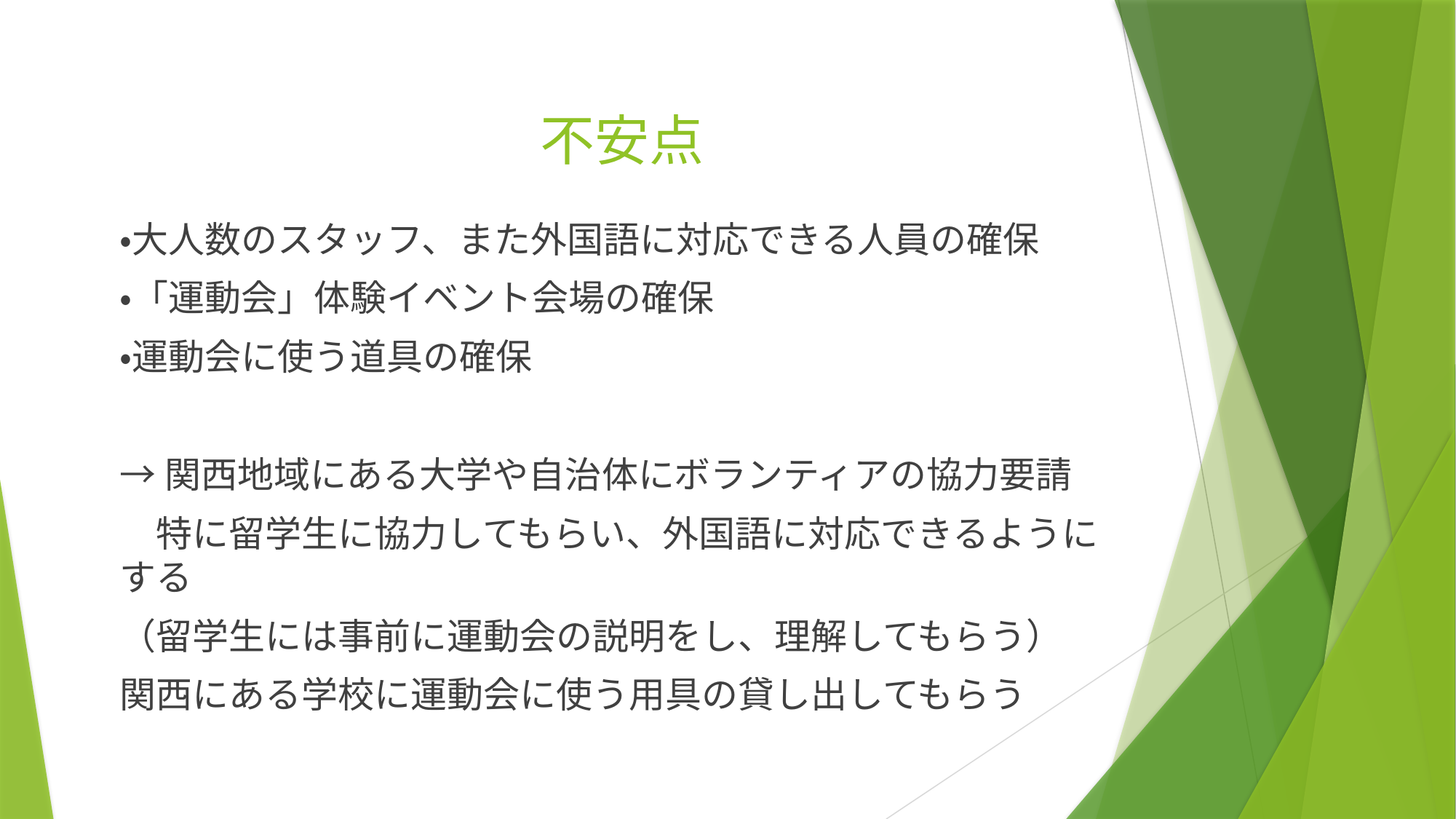

# 不安点
・大人数のスタッフ、また外国語に対応できる人員の確保
・「運動会」体験イベント会場の確保
・運動会に使う道具の確保

→関西地域にある大学や自治体にボランティアの協力要請
　特に留学生に協力してもらい、外国語に対応できるようにする
（留学生には事前に運動会の説明をし、理解してもらう）
関西にある学校に運動会に使う用具の貸し出してもらう